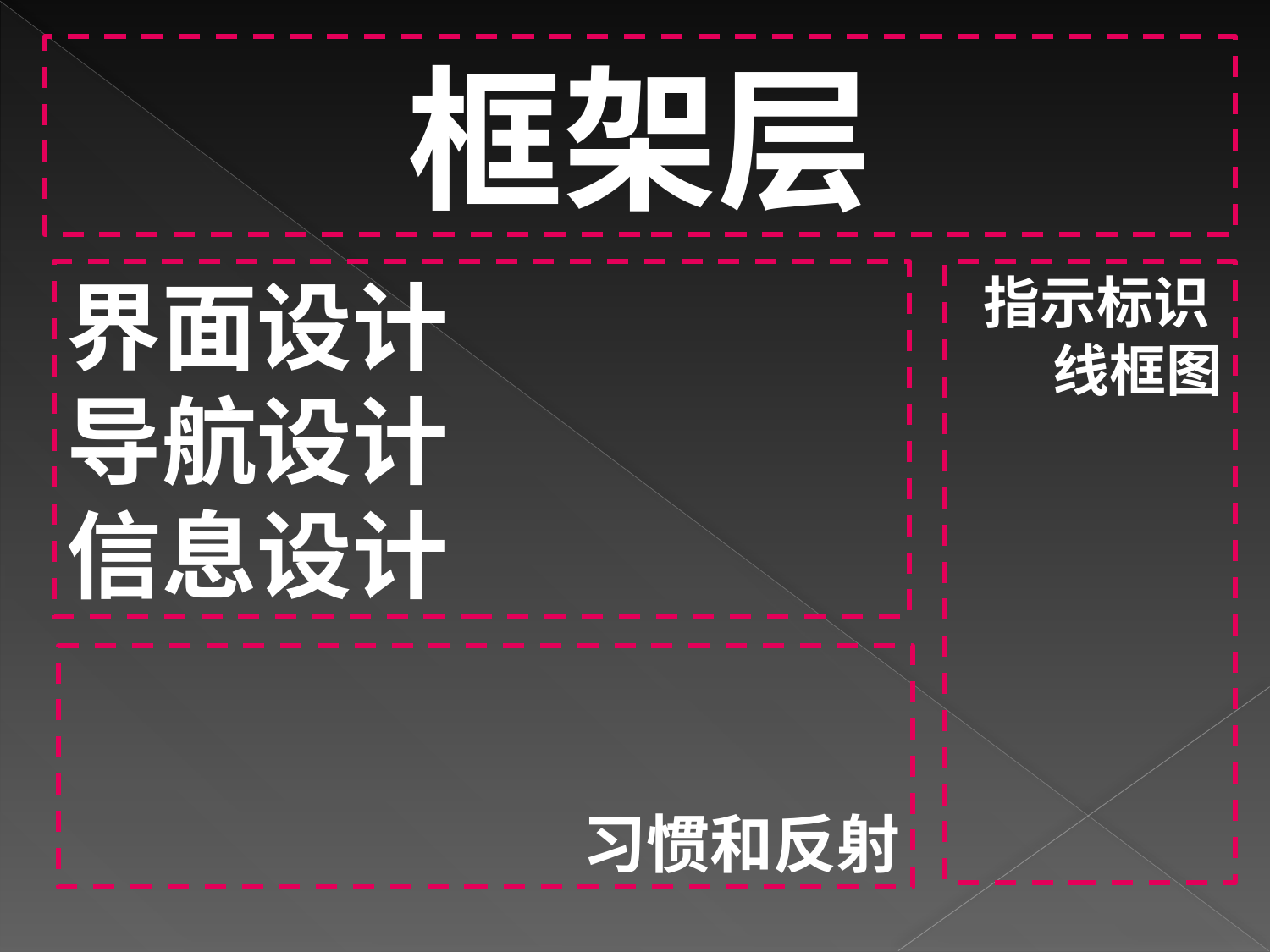

框架层
界面设计
导航设计
信息设计
指示标识
线框图

习惯和反射